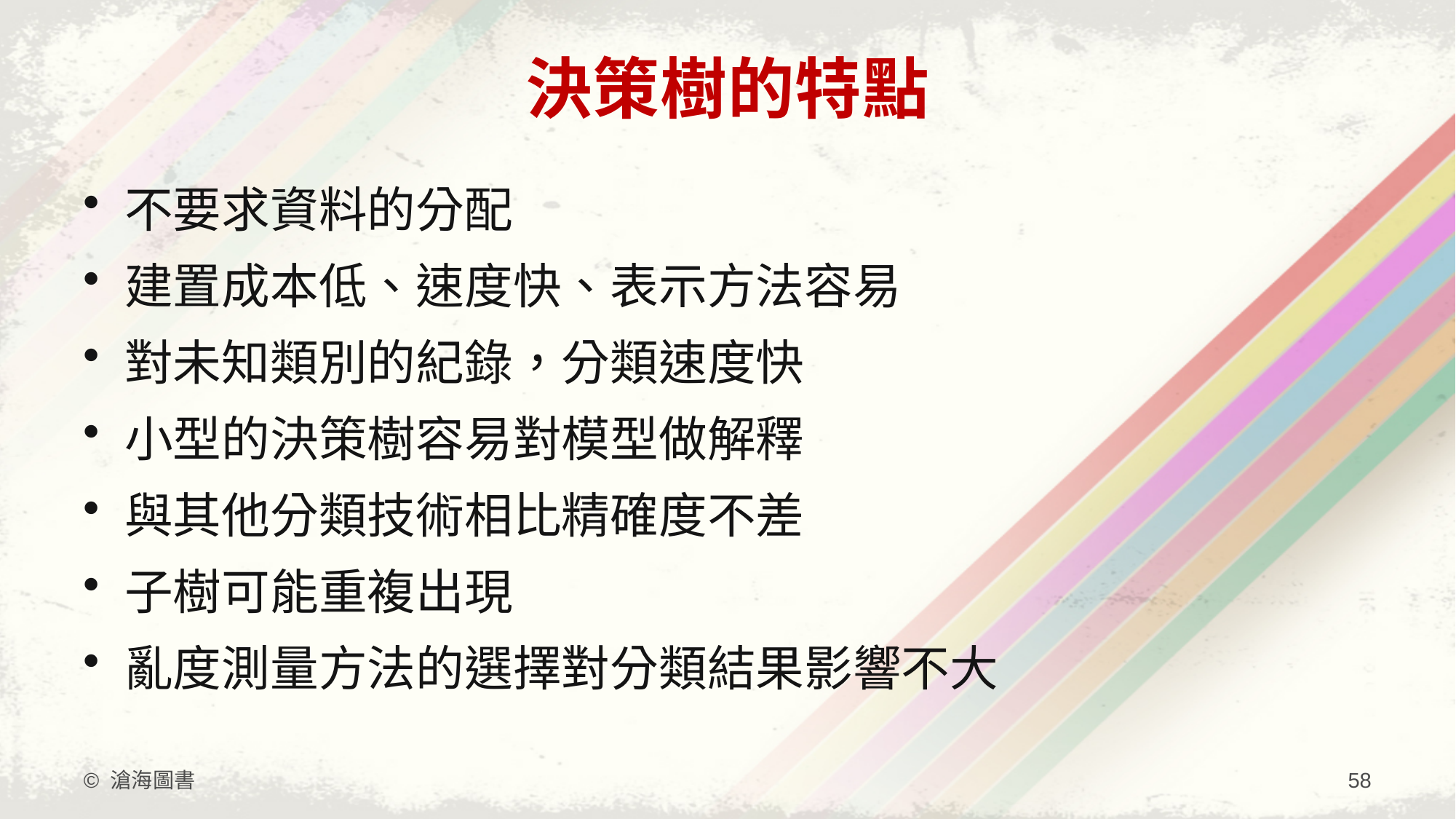

# 決策樹的特點
不要求資料的分配
建置成本低、速度快、表示方法容易
對未知類別的紀錄，分類速度快
小型的決策樹容易對模型做解釋
與其他分類技術相比精確度不差
子樹可能重複出現
亂度測量方法的選擇對分類結果影響不大
© 滄海圖書

58